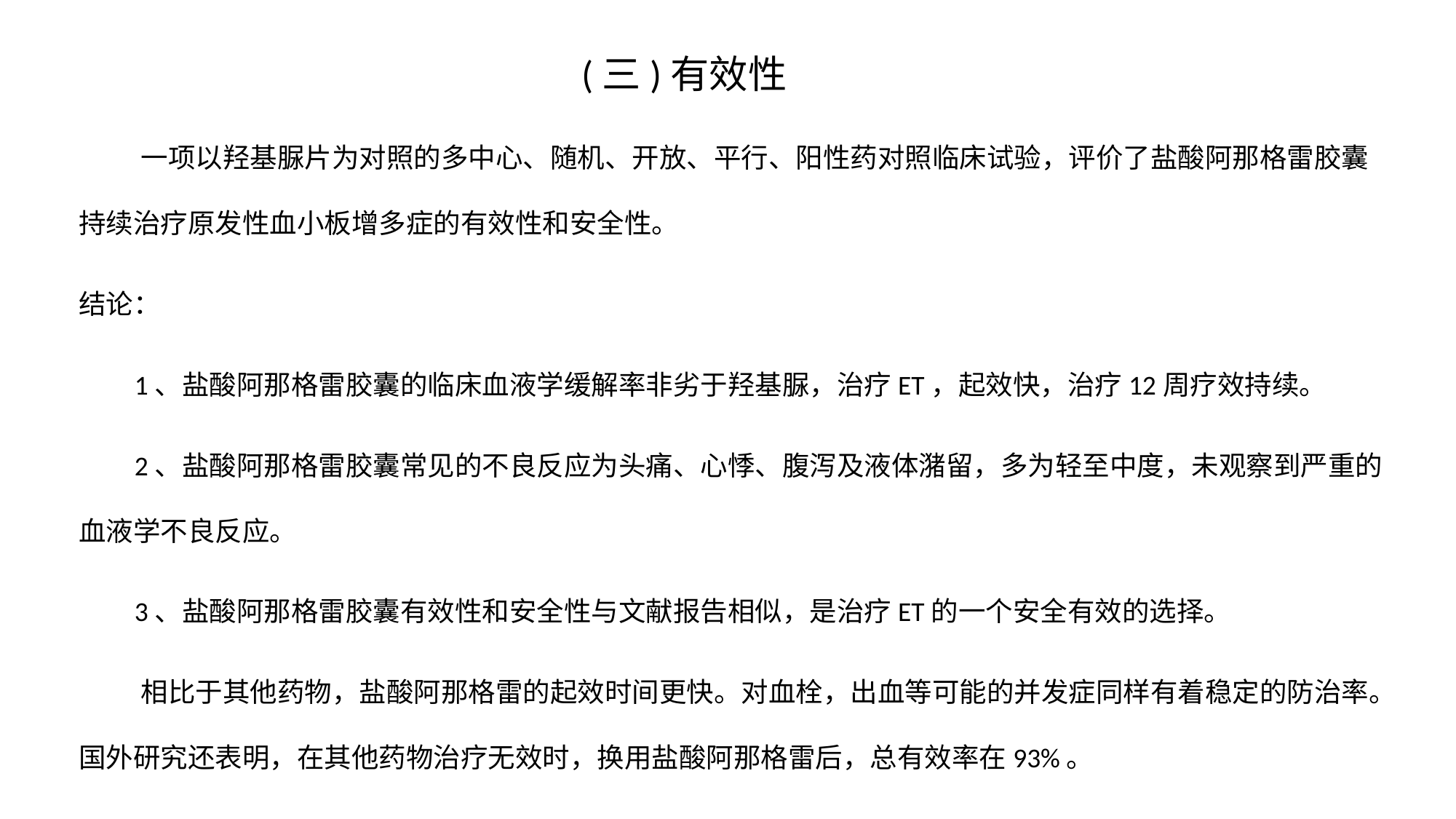

# (三)有效性
         一项以羟基脲片为对照的多中心、随机、开放、平行、阳性药对照临床试验，评价了盐酸阿那格雷胶囊持续治疗原发性血小板增多症的有效性和安全性。
结论：
         1、盐酸阿那格雷胶囊的临床血液学缓解率非劣于羟基脲，治疗ET，起效快，治疗12周疗效持续。
         2、盐酸阿那格雷胶囊常见的不良反应为头痛、心悸、腹泻及液体潴留，多为轻至中度，未观察到严重的血液学不良反应。
         3、盐酸阿那格雷胶囊有效性和安全性与文献报告相似，是治疗ET的一个安全有效的选择。
         相比于其他药物，盐酸阿那格雷的起效时间更快。对血栓，出血等可能的并发症同样有着稳定的防治率。国外研究还表明，在其他药物治疗无效时，换用盐酸阿那格雷后，总有效率在93%。